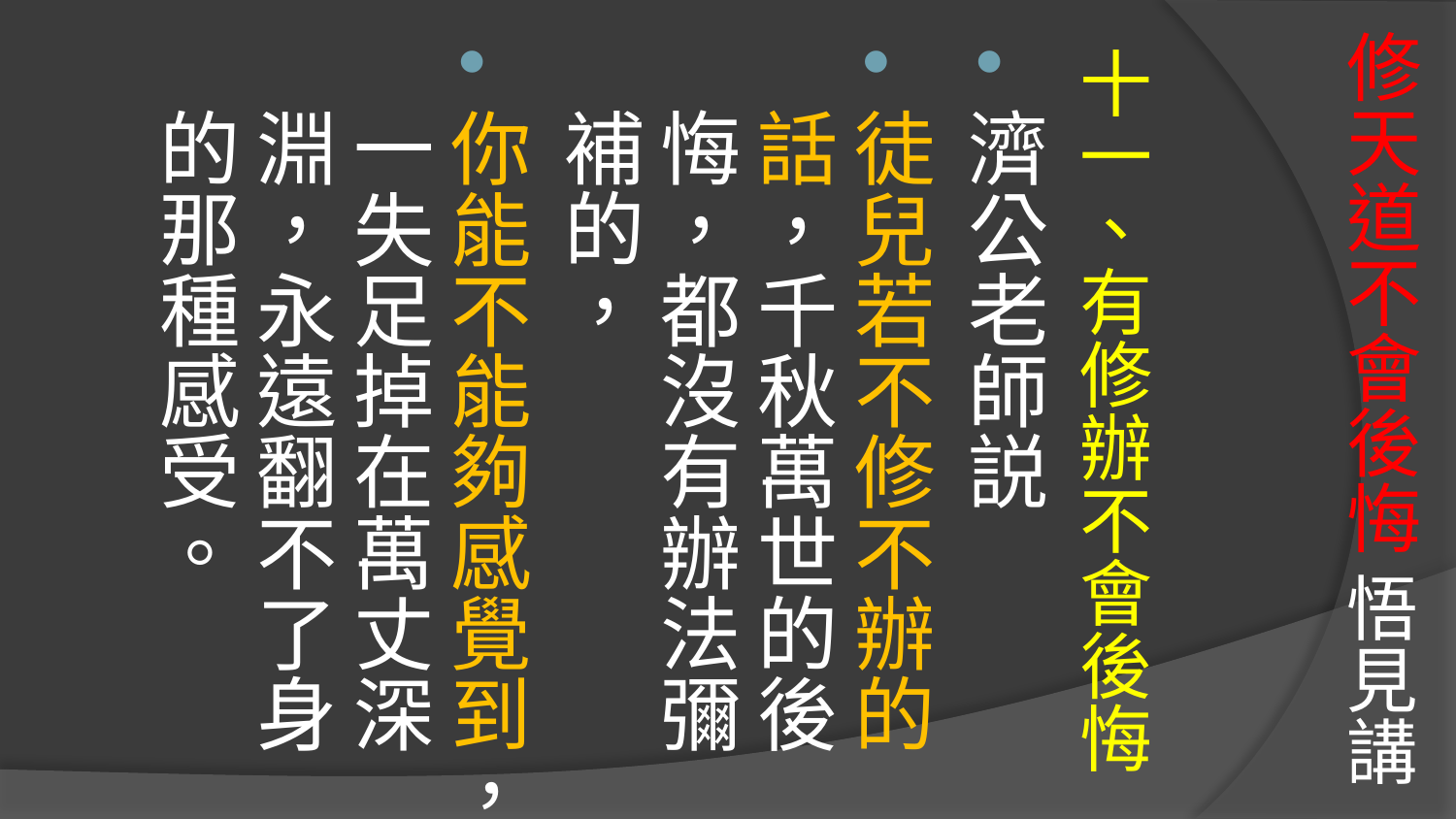

# 修天道不會後悔 悟見講
十一、有修辦不會後悔
濟公老師説
徒兒若不修不辦的話，千秋萬世的後悔，都沒有辦法彌補的，
你能不能夠感覺到，一失足掉在萬丈深淵，永遠翻不了身的那種感受。